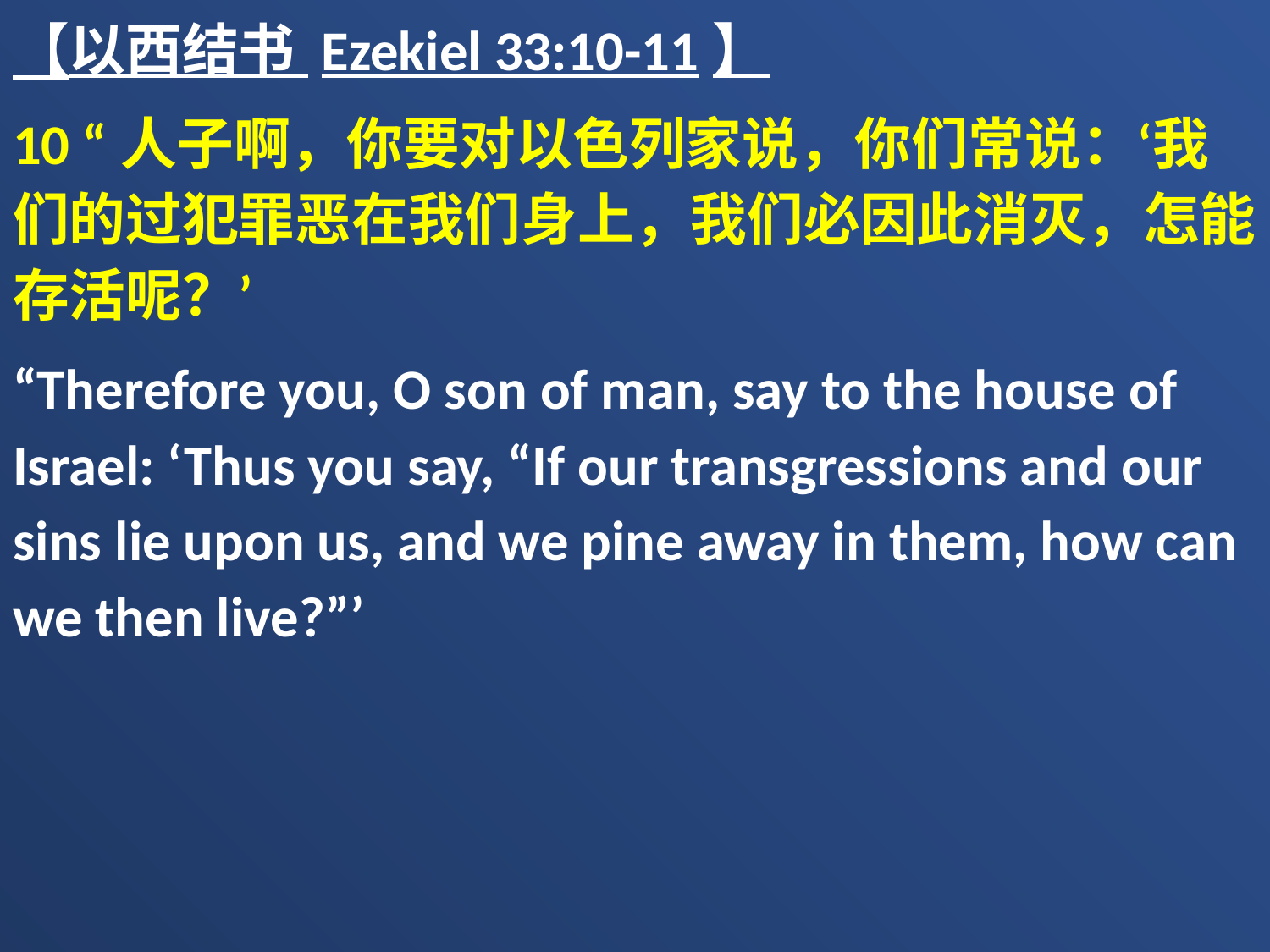

【以西结书 Ezekiel 33:10-11】
10 “人子啊，你要对以色列家说，你们常说：‘我们的过犯罪恶在我们身上，我们必因此消灭，怎能存活呢？’
“Therefore you, O son of man, say to the house of Israel: ‘Thus you say, “If our transgressions and our sins lie upon us, and we pine away in them, how can we then live?”’